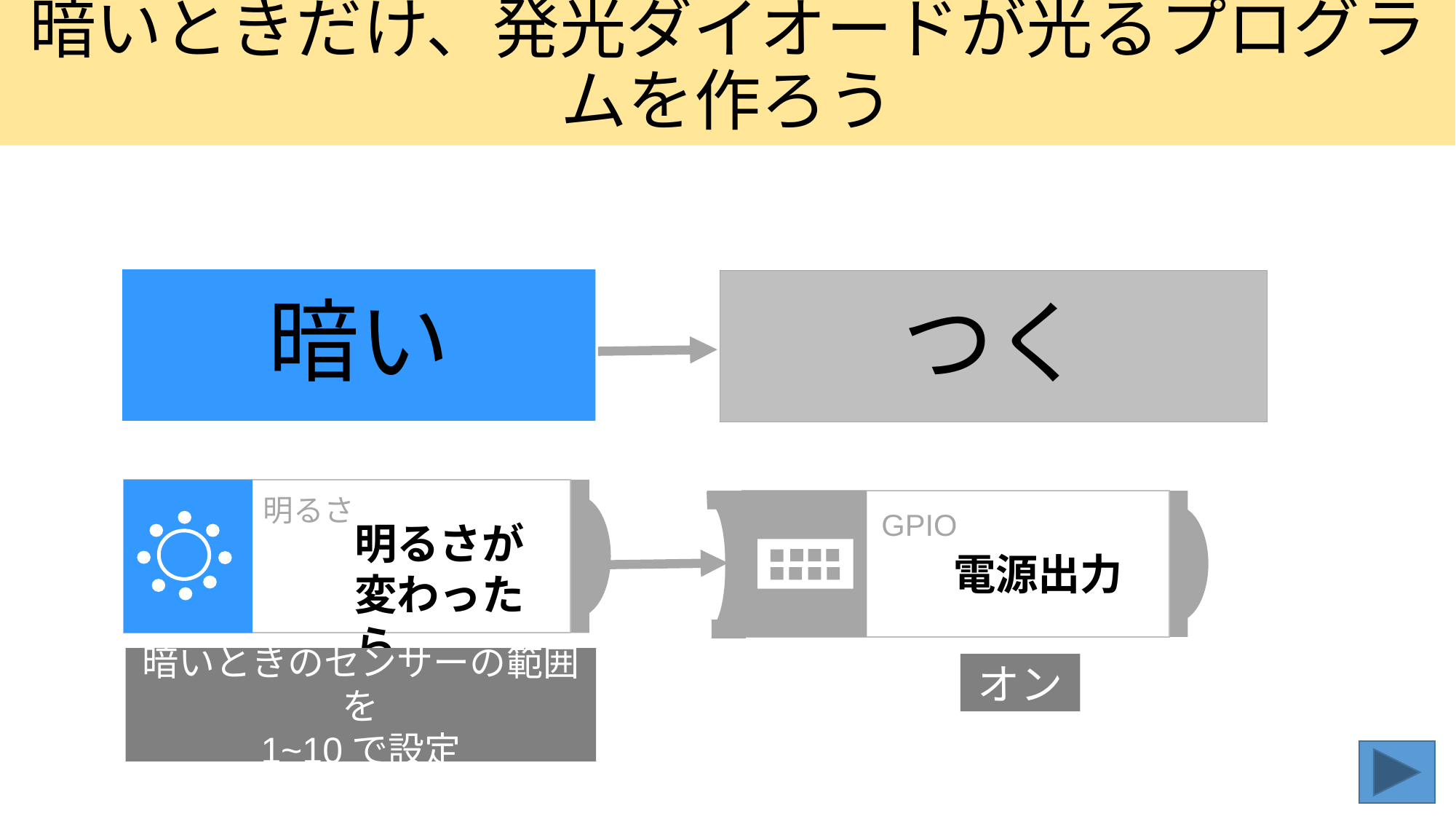

暗いときだけ、発光ダイオードが光るプログラムを作ろう
# 暗い
つく

明るさ
明るさが
変わったら

GPIO
電源出力
暗いときのセンサーの範囲を
1~10で設定
オン